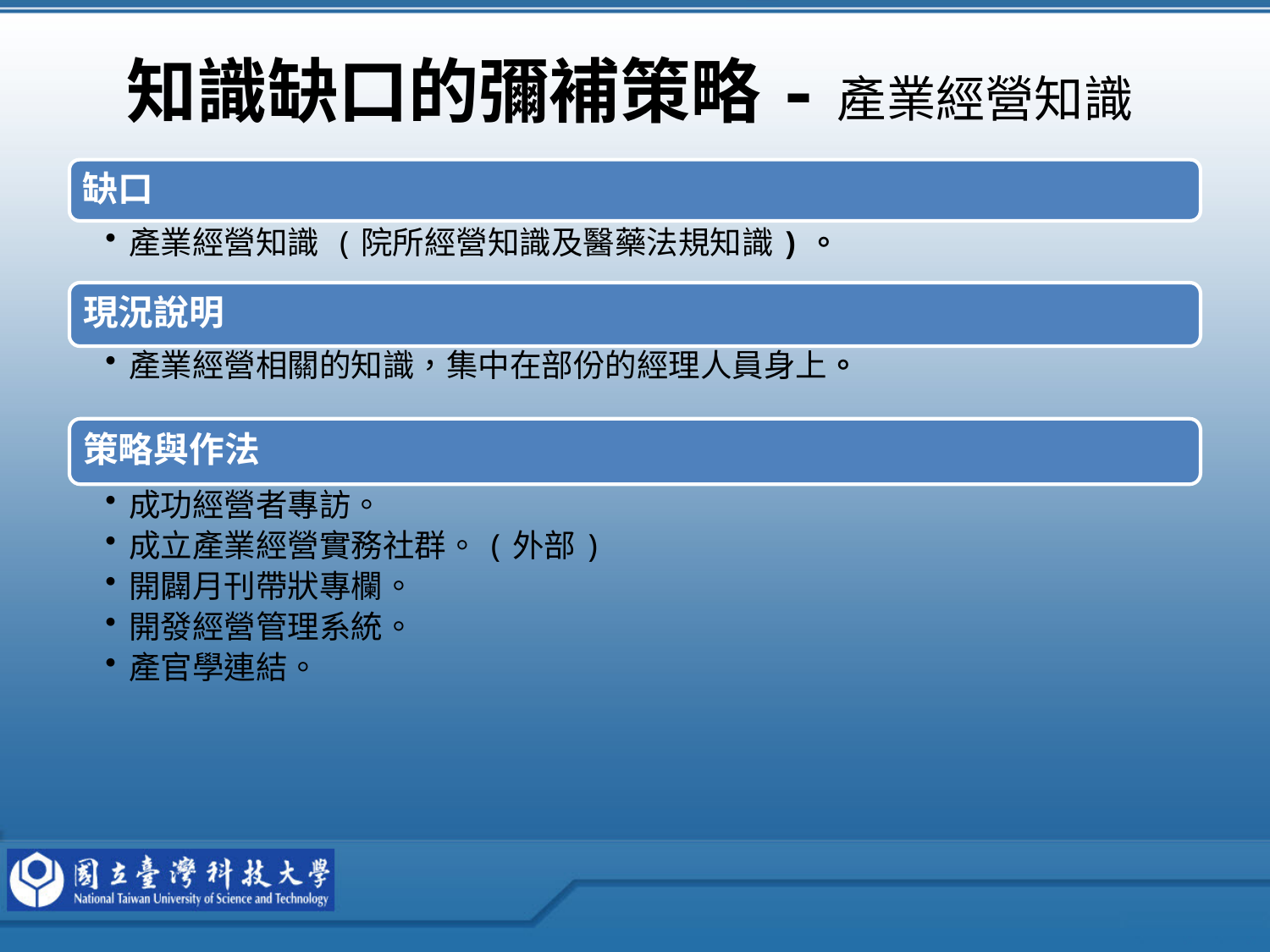

# 知識缺口的彌補策略-產業經營知識
缺口
產業經營知識 (院所經營知識及醫藥法規知識)。
現況說明
產業經營相關的知識，集中在部份的經理人員身上。
策略與作法
成功經營者專訪。
成立產業經營實務社群。(外部)
開闢月刊帶狀專欄。
開發經營管理系統。
產官學連結。